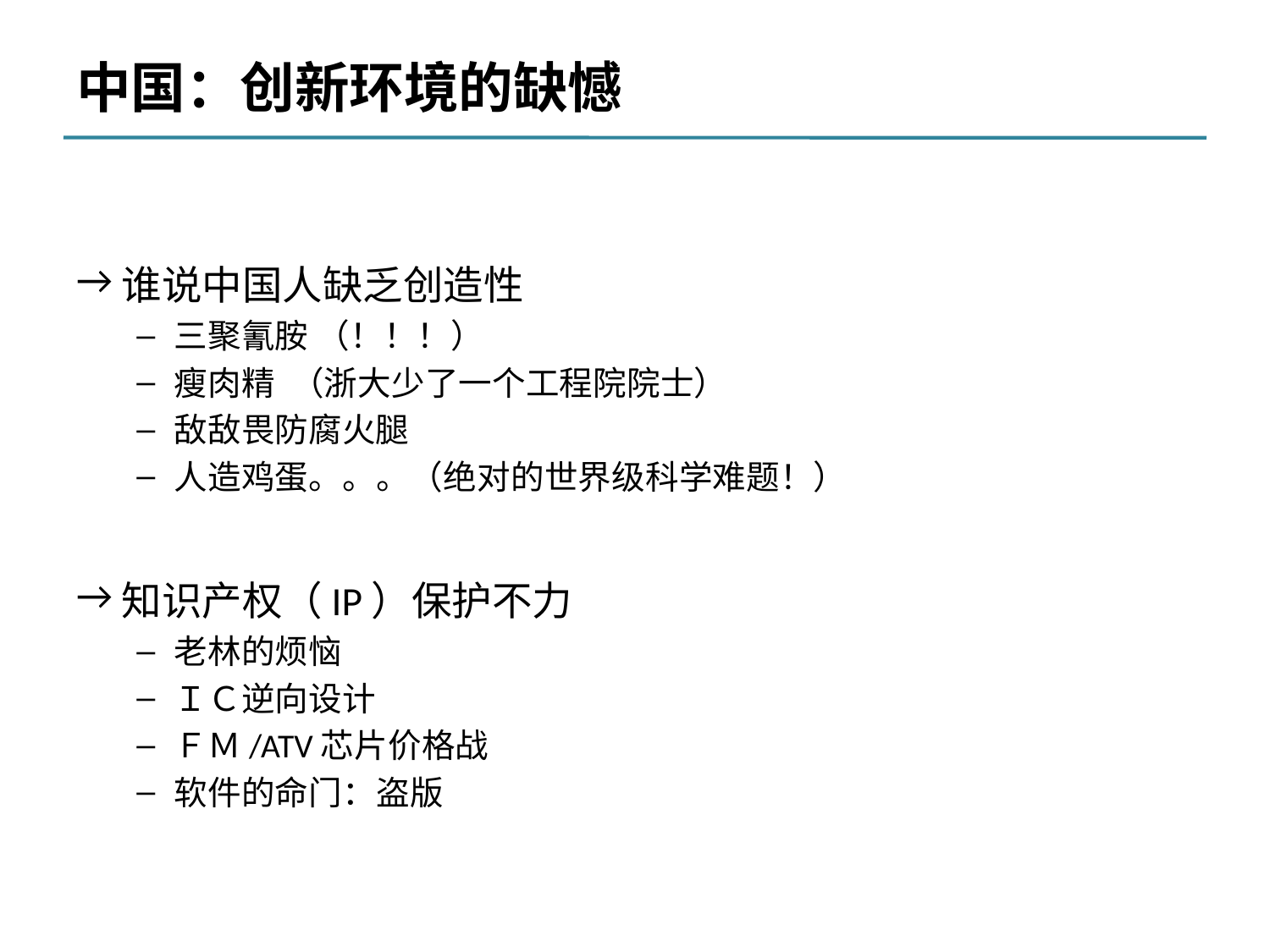

# 中国：创新环境的缺憾
谁说中国人缺乏创造性
三聚氰胺 （！！！）
瘦肉精  （浙大少了一个工程院院士）
敌敌畏防腐火腿
人造鸡蛋。。。（绝对的世界级科学难题！）

知识产权（IP）保护不力
老林的烦恼
ＩＣ逆向设计
ＦＭ/ATV芯片价格战
软件的命门：盗版